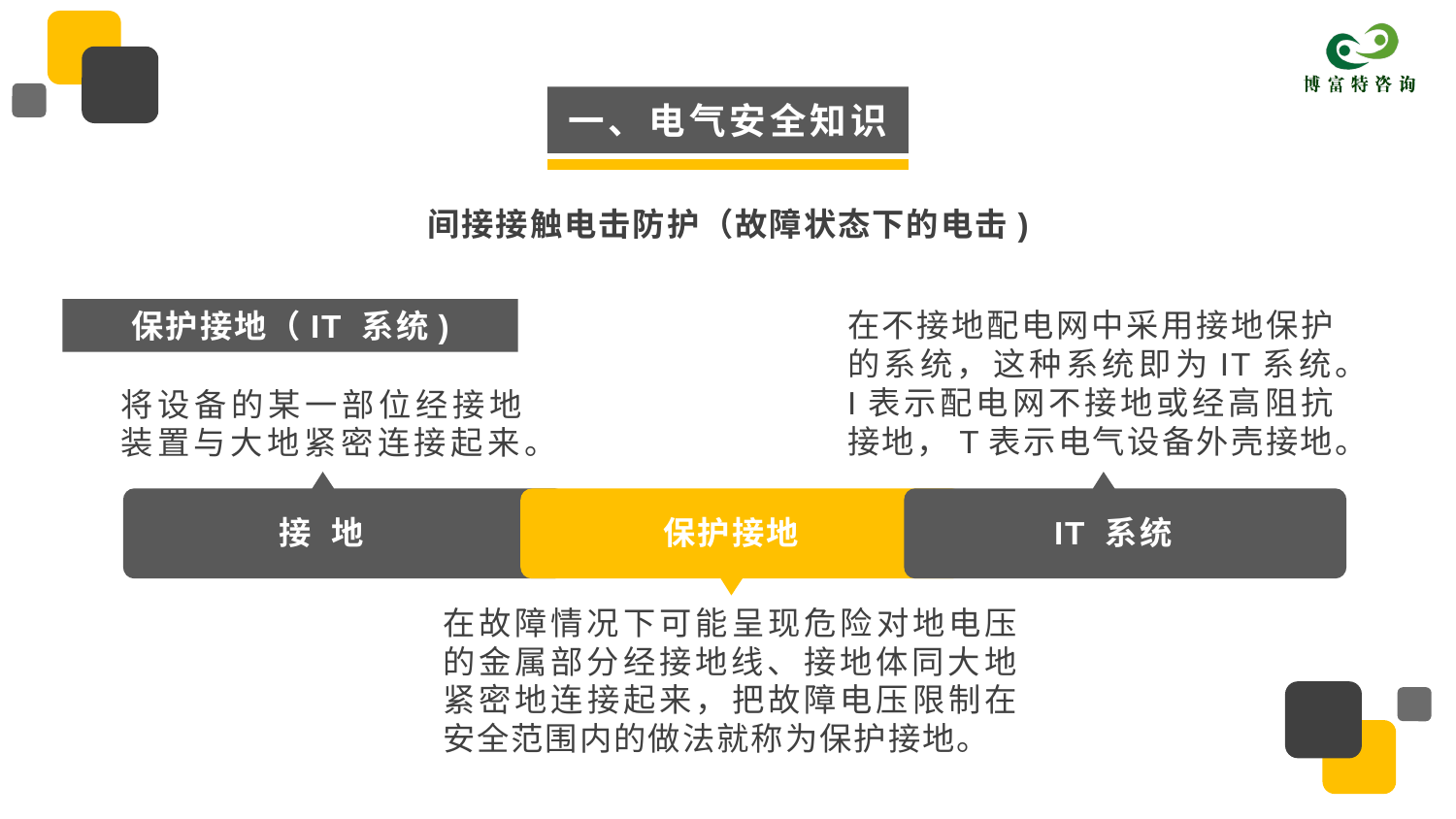

一、电气安全知识
间接接触电击防护（故障状态下的电击)
在不接地配电网中采用接地保护的系统，这种系统即为IT系统。I表示配电网不接地或经高阻抗接地，T表示电气设备外壳接地。
将设备的某一部位经接地装置与大地紧密连接起来。

IT 系统
接  地
保护接地
在故障情况下可能呈现危险对地电压的金属部分经接地线、接地体同大地紧密地连接起来，把故障电压限制在安全范围内的做法就称为保护接地。
保护接地（IT 系统)